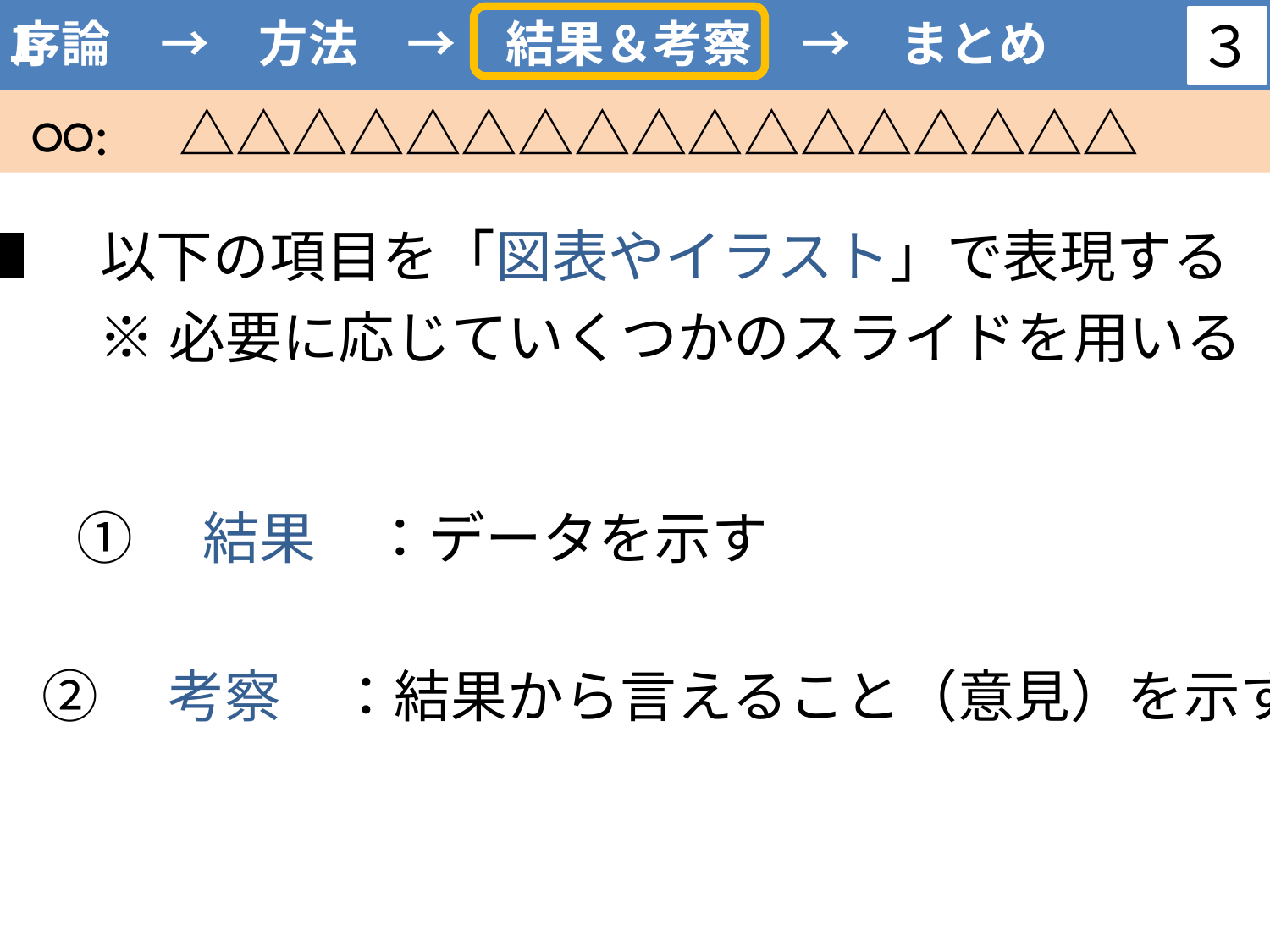

３
１

序論　→　方法　→　結果＆考察　→　まとめ

○○:　△△△△△△△△△△△△△△△△△
■　以下の項目を「図表やイラスト」で表現する
※必要に応じていくつかのスライドを用いる
①　結果　：データを示す
②　考察　：結果から言えること（意見）を示す